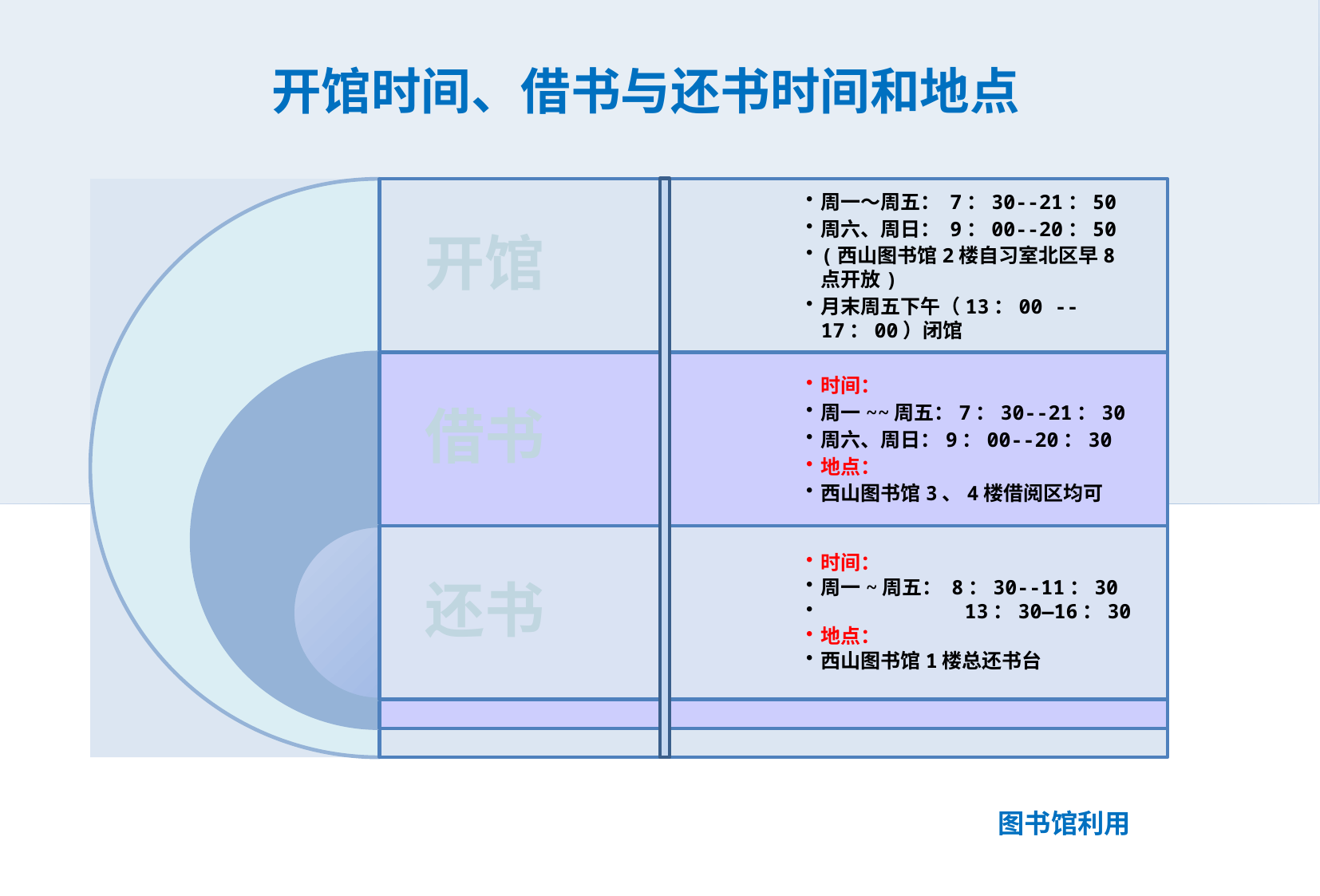

开馆时间、借书与还书时间和地点

 开馆
 借书
 还书
周一～周五： 7：30--21：50
周六、周日： 9：00--20：50
(西山图书馆2楼自习室北区早8点开放)
月末周五下午（13：00 -- 17：00）闭馆
时间：
周一~~周五：7：30--21：30
周六、周日：9：00--20：30
地点：
西山图书馆3、4楼借阅区均可
时间：
周一~周五： 8：30--11：30
            13：30—16：30
地点：
西山图书馆1楼总还书台

图书馆利用